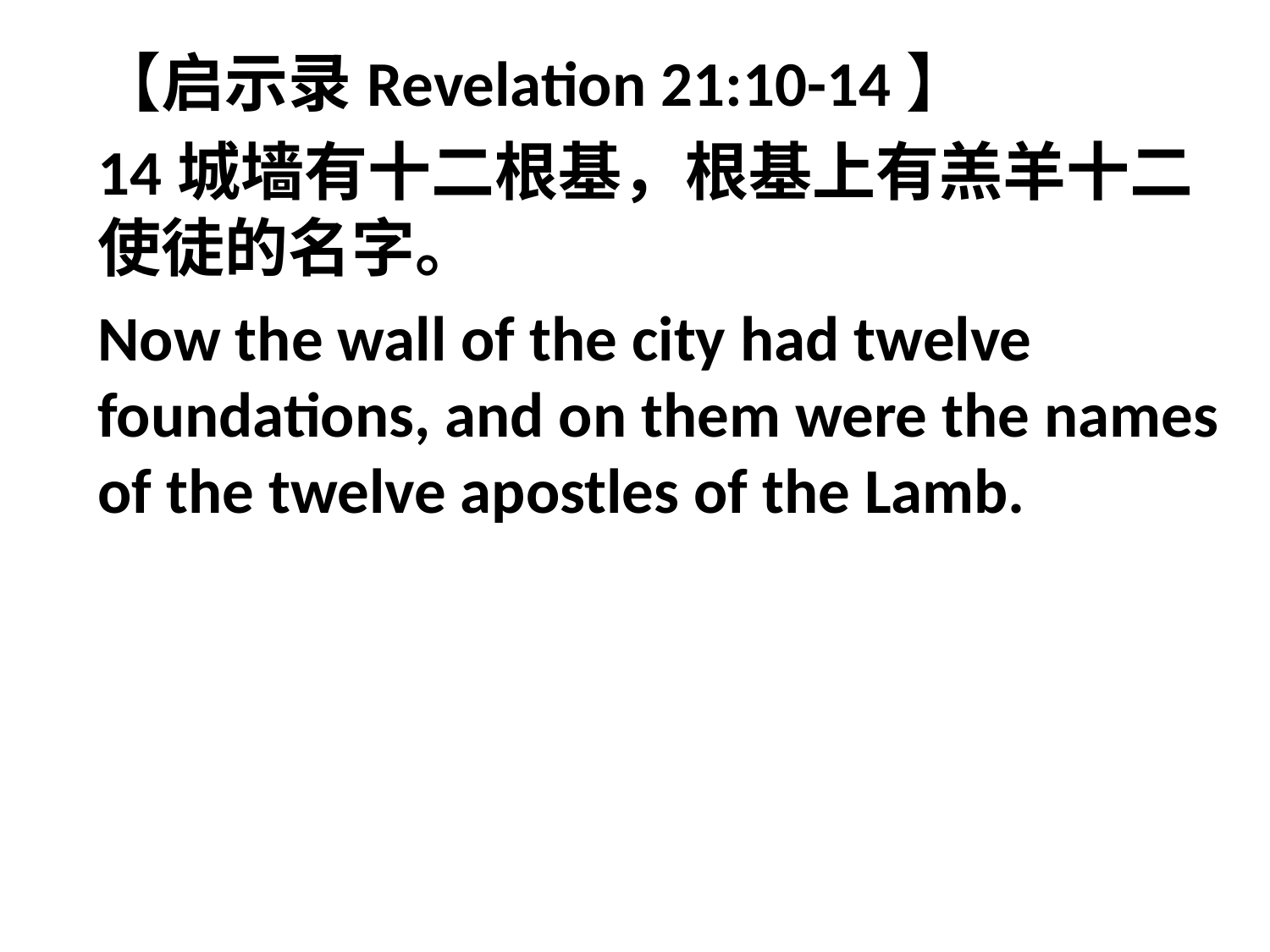

【启示录Revelation 21:10-14】
14城墙有十二根基，根基上有羔羊十二使徒的名字。
Now the wall of the city had twelve foundations, and on them were the names of the twelve apostles of the Lamb.